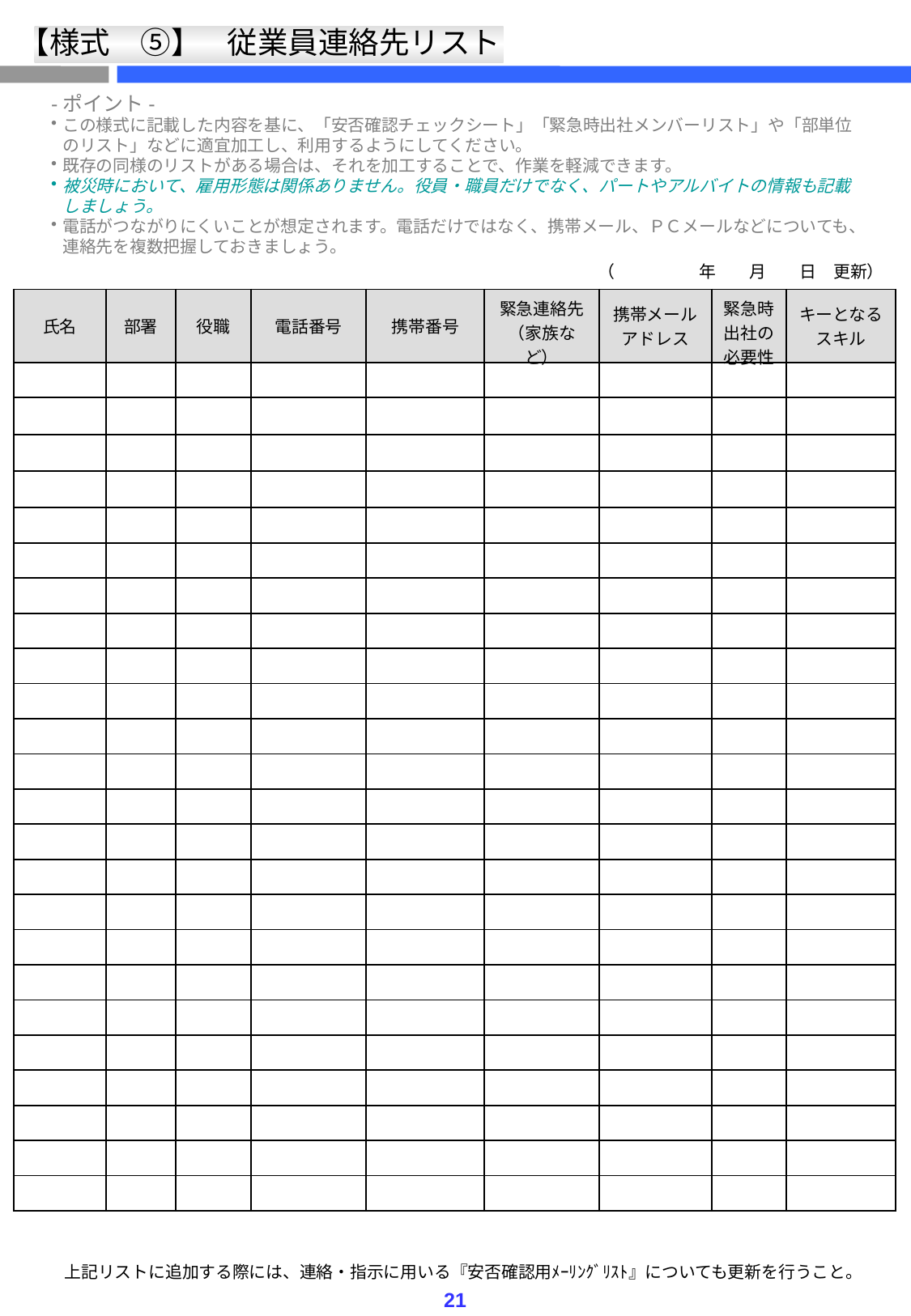

【様式　⑤】
従業員連絡先リスト

-ポイント-
この様式に記載した内容を基に、「安否確認チェックシート」「緊急時出社メンバーリスト」や「部単位のリスト」などに適宜加工し、利用するようにしてください。
既存の同様のリストがある場合は、それを加工することで、作業を軽減できます。
被災時において、雇用形態は関係ありません。役員・職員だけでなく、パートやアルバイトの情報も記載しましょう。
電話がつながりにくいことが想定されます。電話だけではなく、携帯メール、ＰＣメールなどについても、連絡先を複数把握しておきましょう。
| （　　　　　年　　月　　日　更新） |  |  |  |  |  |  |  |  |
| --- | --- | --- | --- | --- | --- | --- | --- | --- |
| 氏名 | 部署 | 役職 | 電話番号 | 携帯番号 | 緊急連絡先 （家族など） | 携帯メール アドレス | 緊急時 出社の 必要性 | キーとなる スキル |
|  |  |  |  |  |  |  |  |  |
|  |  |  |  |  |  |  |  |  |
|  |  |  |  |  |  |  |  |  |
|  |  |  |  |  |  |  |  |  |
|  |  |  |  |  |  |  |  |  |
|  |  |  |  |  |  |  |  |  |
|  |  |  |  |  |  |  |  |  |
|  |  |  |  |  |  |  |  |  |
|  |  |  |  |  |  |  |  |  |
|  |  |  |  |  |  |  |  |  |
|  |  |  |  |  |  |  |  |  |
|  |  |  |  |  |  |  |  |  |
|  |  |  |  |  |  |  |  |  |
|  |  |  |  |  |  |  |  |  |
|  |  |  |  |  |  |  |  |  |
|  |  |  |  |  |  |  |  |  |
|  |  |  |  |  |  |  |  |  |
|  |  |  |  |  |  |  |  |  |
|  |  |  |  |  |  |  |  |  |
|  |  |  |  |  |  |  |  |  |
|  |  |  |  |  |  |  |  |  |
|  |  |  |  |  |  |  |  |  |
|  |  |  |  |  |  |  |  |  |
|  |  |  |  |  |  |  |  |  |
　上記リストに追加する際には、連絡・指示に用いる『安否確認用ﾒｰﾘﾝｸﾞﾘｽﾄ』についても更新を行うこと。
21